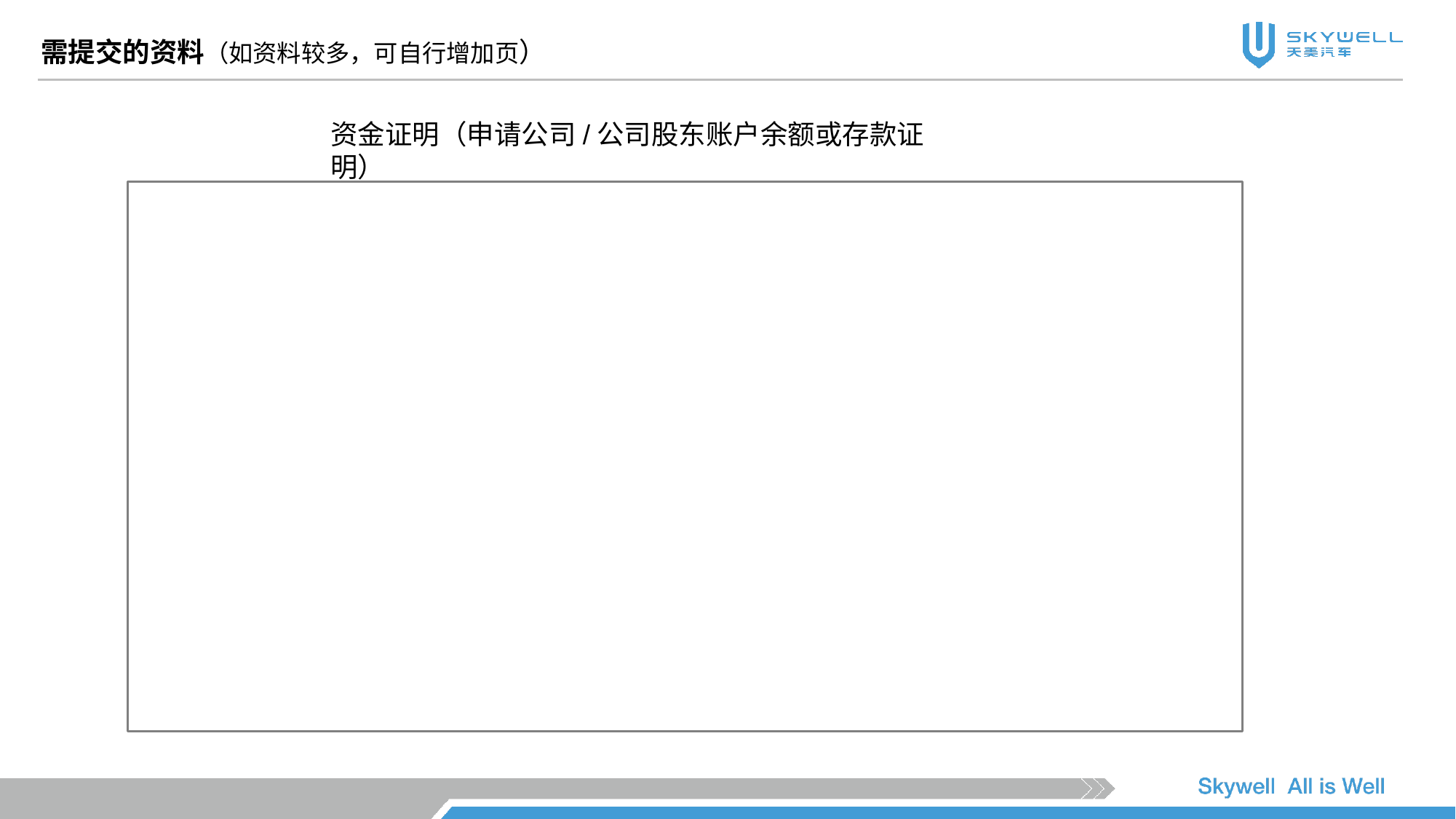

需提交的资料（如资料较多，可自行增加页）
资金证明（申请公司/公司股东账户余额或存款证明）